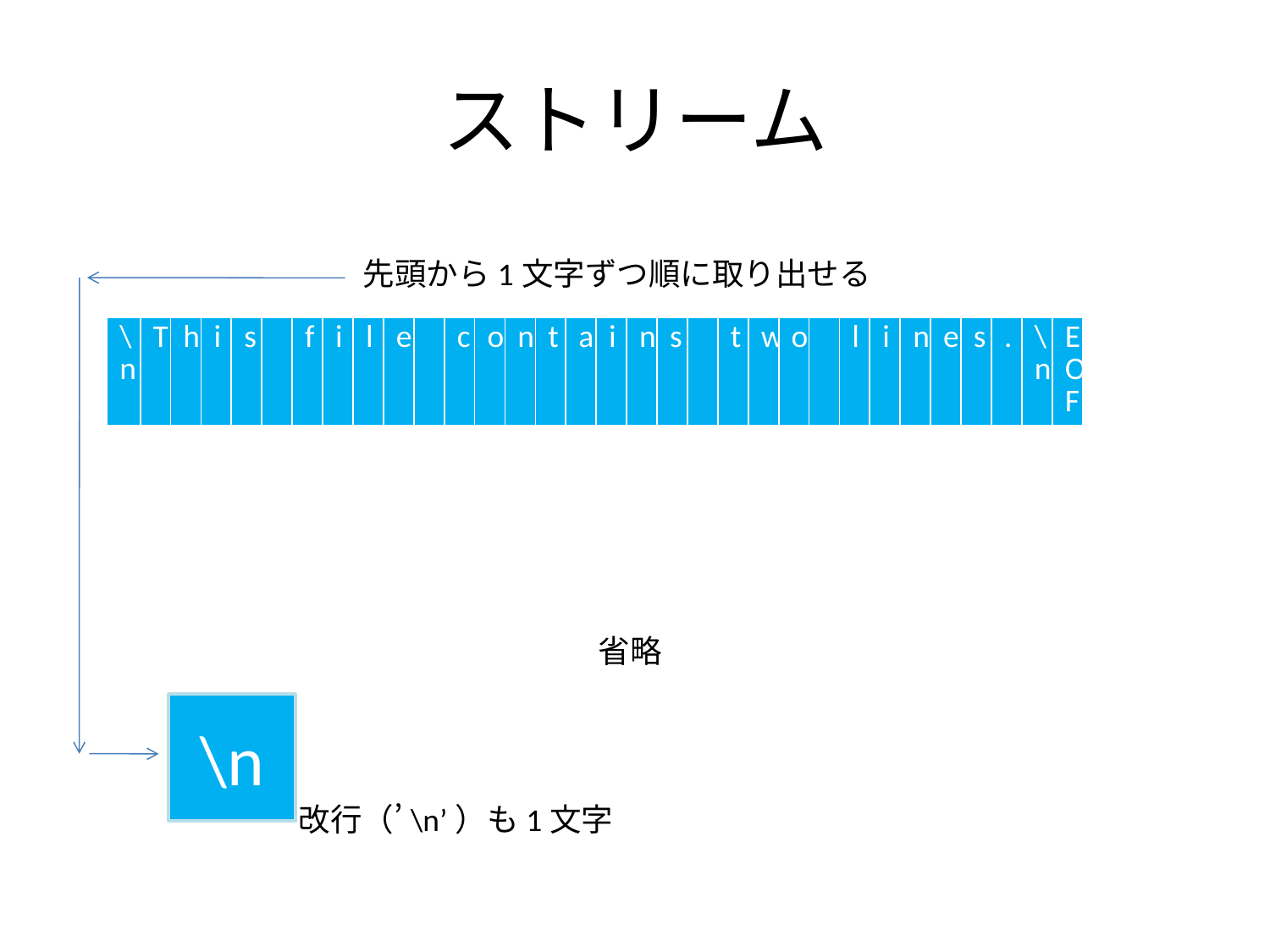

# ストリーム
先頭から1文字ずつ順に取り出せる
| \n | T | h | i | s |  | f | i | l | e |  | c | o | n | t | a | i | n | s |  | t | w | o |  | l | i | n | e | s | . | \n | EOF |
| --- | --- | --- | --- | --- | --- | --- | --- | --- | --- | --- | --- | --- | --- | --- | --- | --- | --- | --- | --- | --- | --- | --- | --- | --- | --- | --- | --- | --- | --- | --- | --- |
省略
\n
改行（’\n’）も1文字